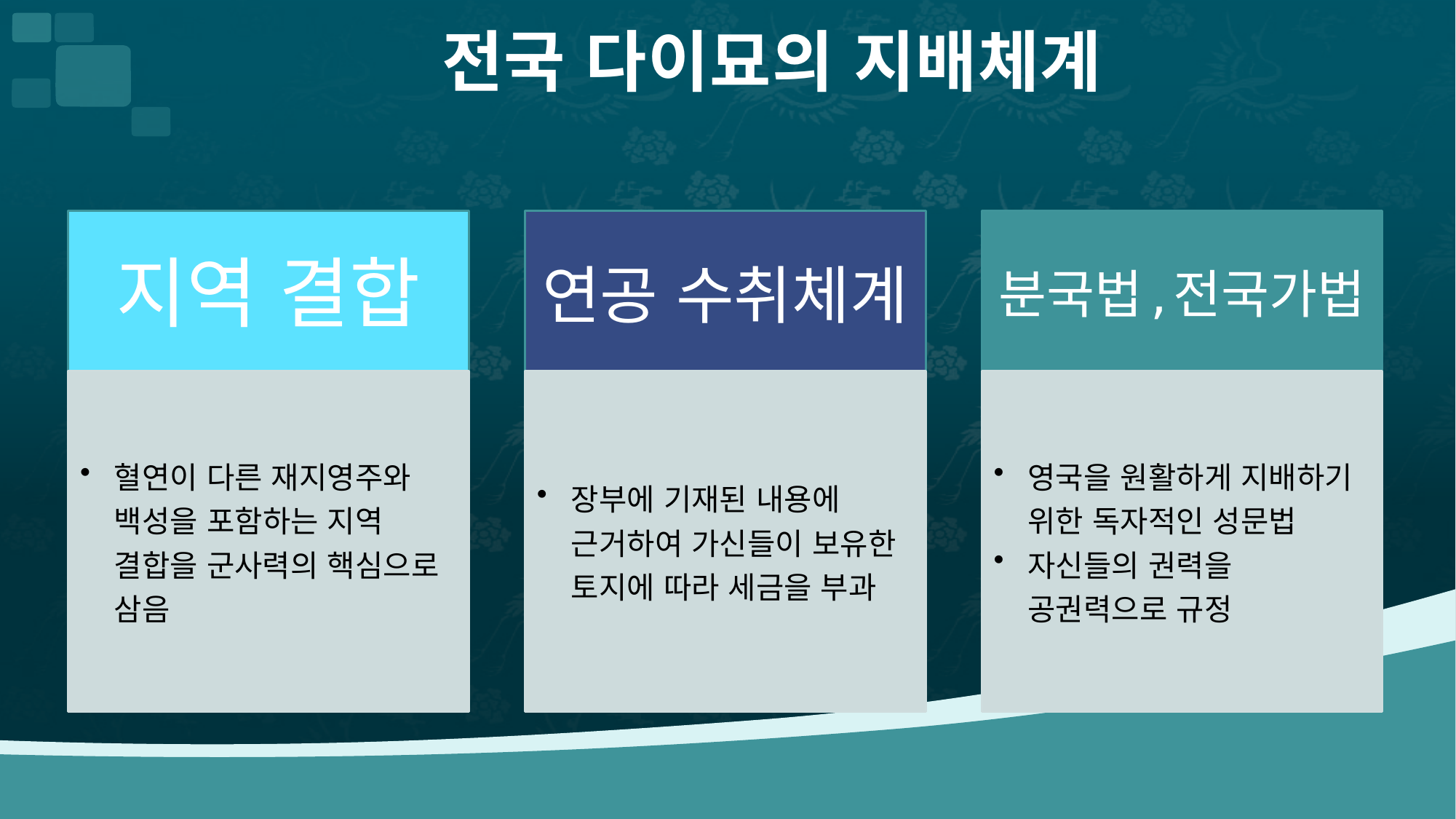

# 전국 다이묘의 지배체계
지역 결합
혈연이 다른 재지영주와 백성을 포함하는 지역 결합을 군사력의 핵심으로 삼음
연공 수취체계
장부에 기재된 내용에 근거하여 가신들이 보유한 토지에 따라 세금을 부과
분국법,전국가법
영국을 원활하게 지배하기 위한 독자적인 성문법
자신들의 권력을 공권력으로 규정